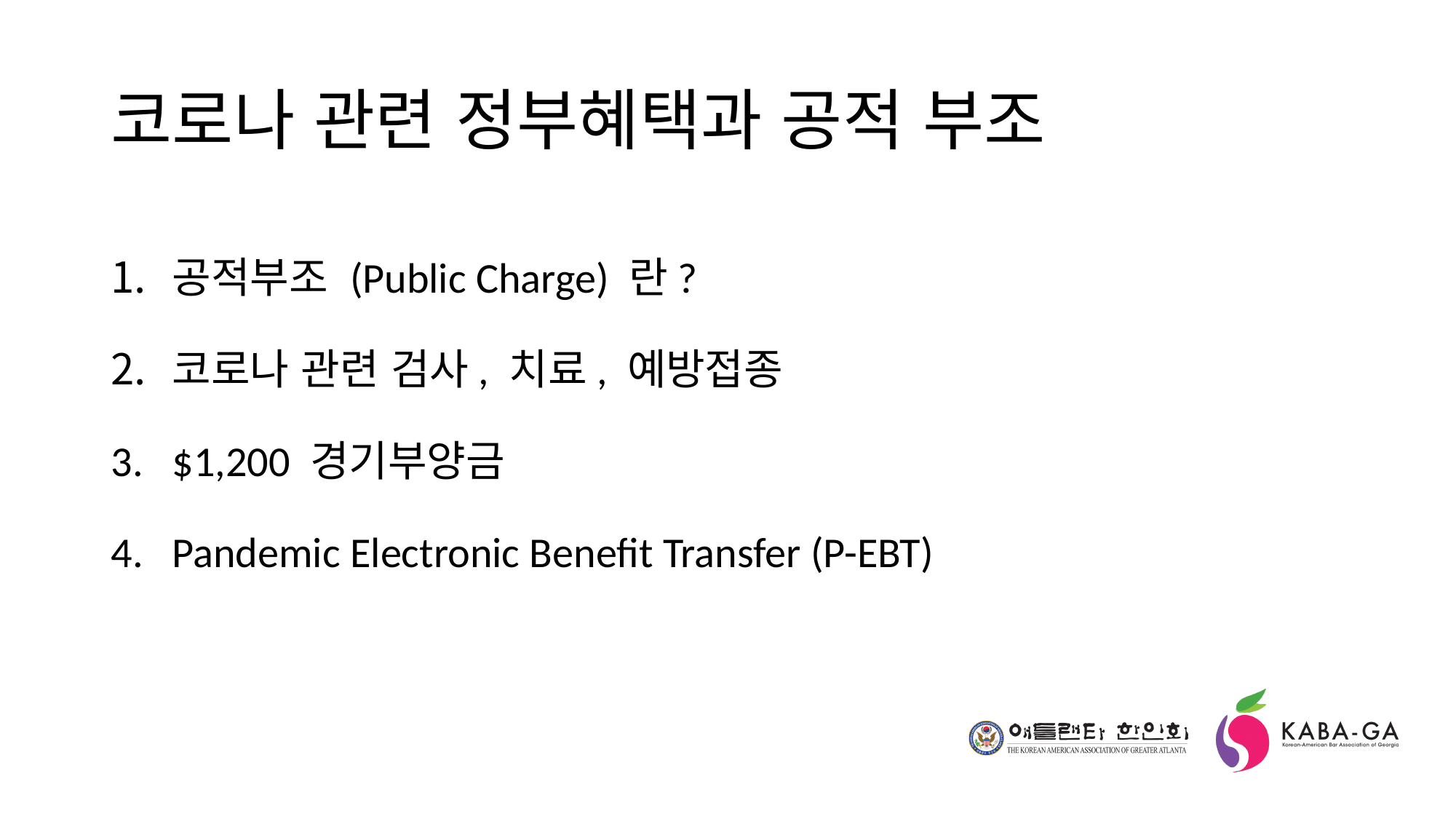

# 코로나 관련 정부혜택과 공적 부조

공적부조 (Public Charge) 란?
코로나 관련 검사, 치료, 예방접종
$1,200 경기부양금
Pandemic Electronic Benefit Transfer (P-EBT)